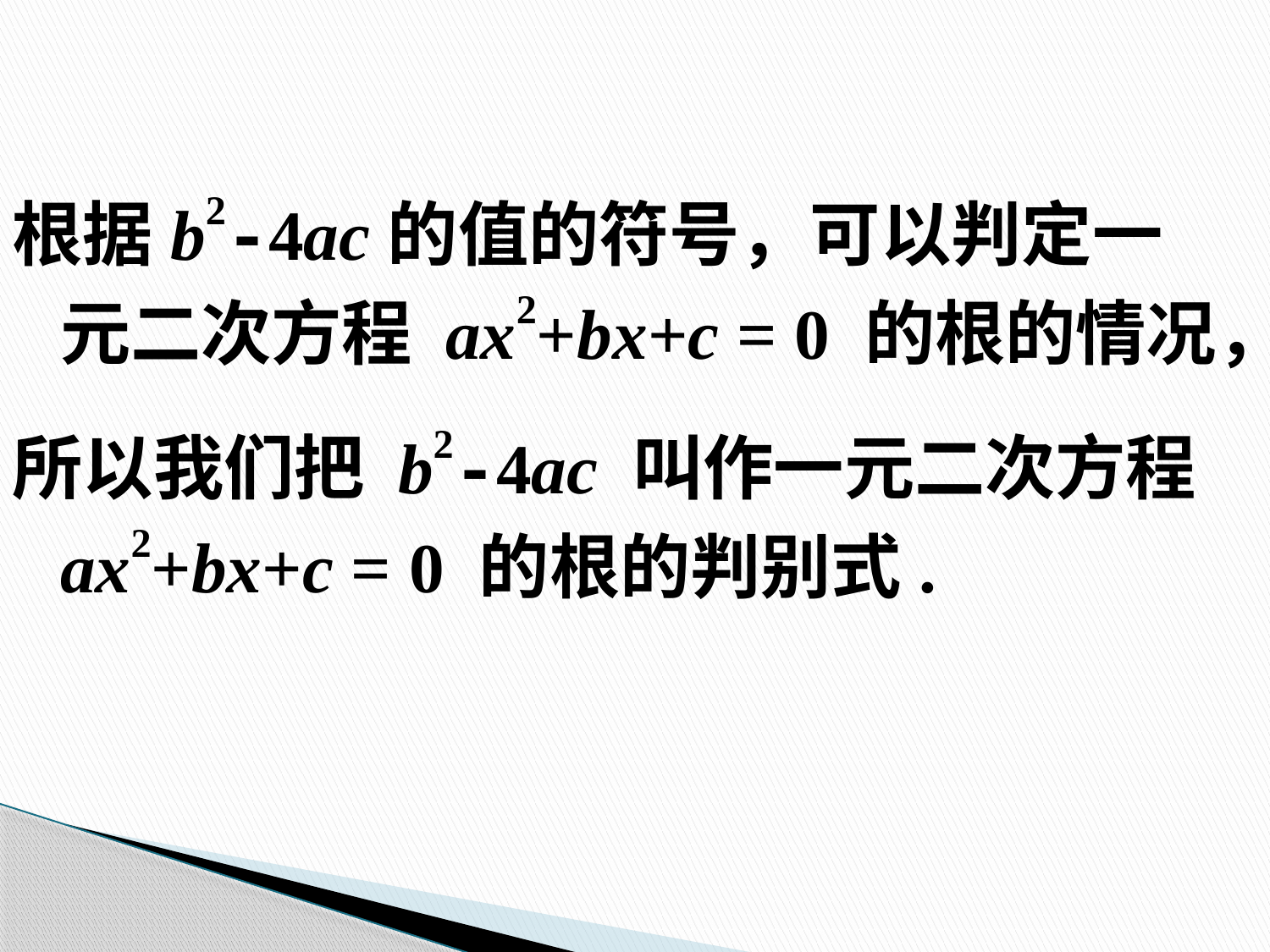

根据b2-4ac的值的符号，可以判定一元二次方程 ax2+bx+c = 0 的根的情况，
所以我们把 b2-4ac 叫作一元二次方程ax2+bx+c = 0 的根的判别式.